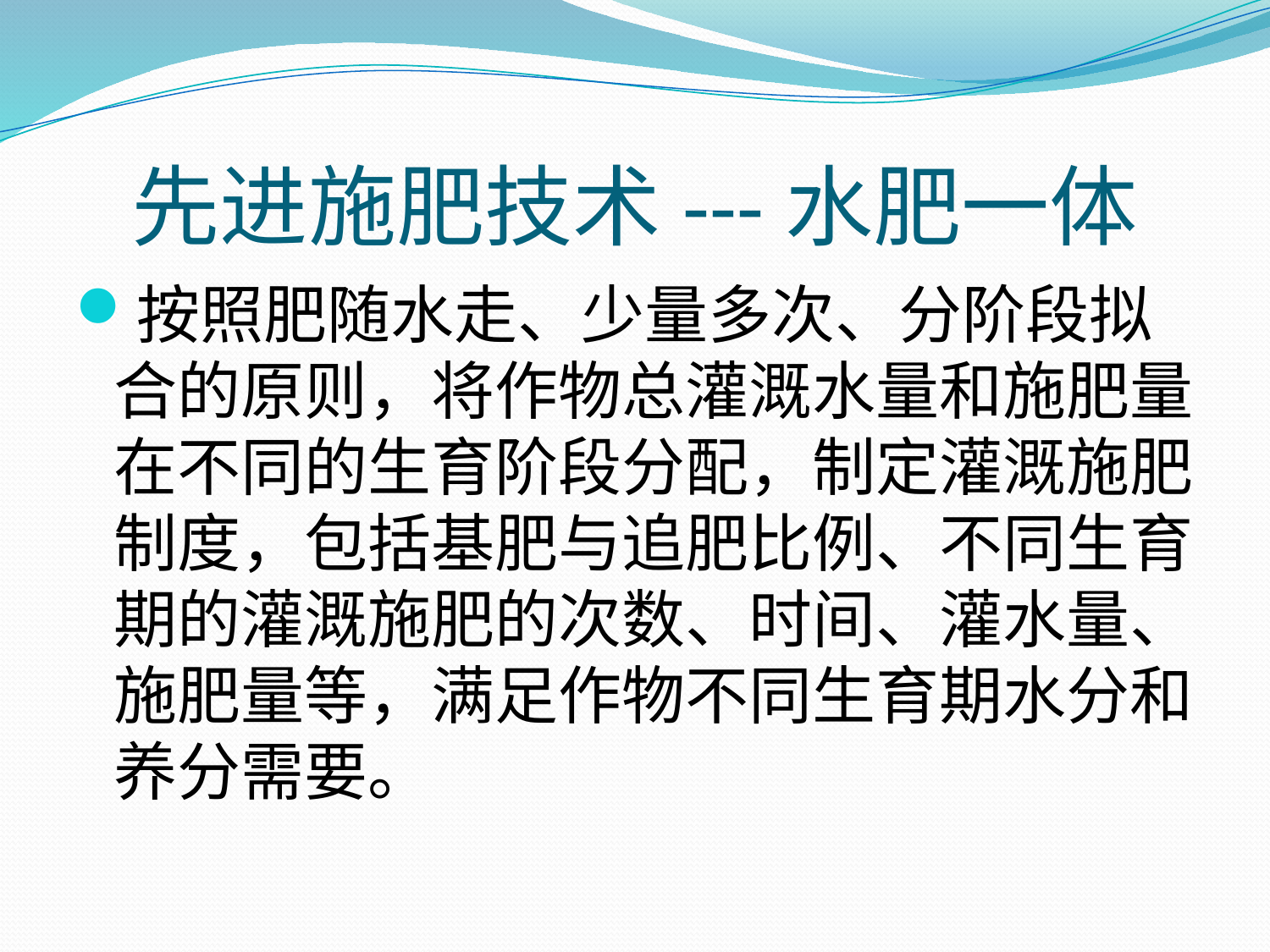

# 先进施肥技术---水肥一体
按照肥随水走、少量多次、分阶段拟合的原则，将作物总灌溉水量和施肥量在不同的生育阶段分配，制定灌溉施肥制度，包括基肥与追肥比例、不同生育期的灌溉施肥的次数、时间、灌水量、施肥量等，满足作物不同生育期水分和养分需要。